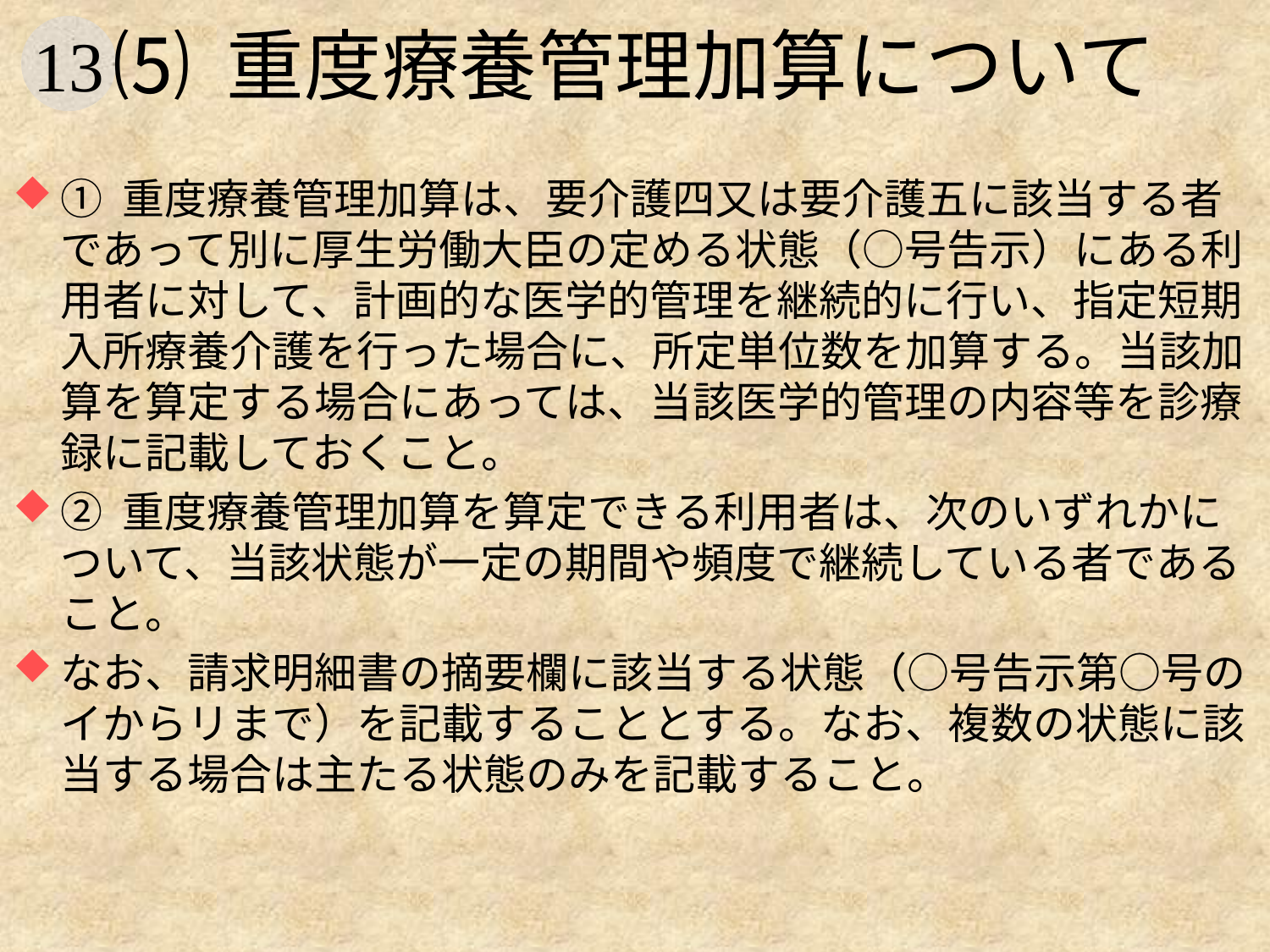

# ⑸ 重度療養管理加算について
① 重度療養管理加算は、要介護四又は要介護五に該当する者であって別に厚生労働大臣の定める状態（○号告示）にある利用者に対して、計画的な医学的管理を継続的に行い、指定短期入所療養介護を行った場合に、所定単位数を加算する。当該加算を算定する場合にあっては、当該医学的管理の内容等を診療録に記載しておくこと。
② 重度療養管理加算を算定できる利用者は、次のいずれかについて、当該状態が一定の期間や頻度で継続している者であること。
なお、請求明細書の摘要欄に該当する状態（○号告示第○号のイからリまで）を記載することとする。なお、複数の状態に該当する場合は主たる状態のみを記載すること。